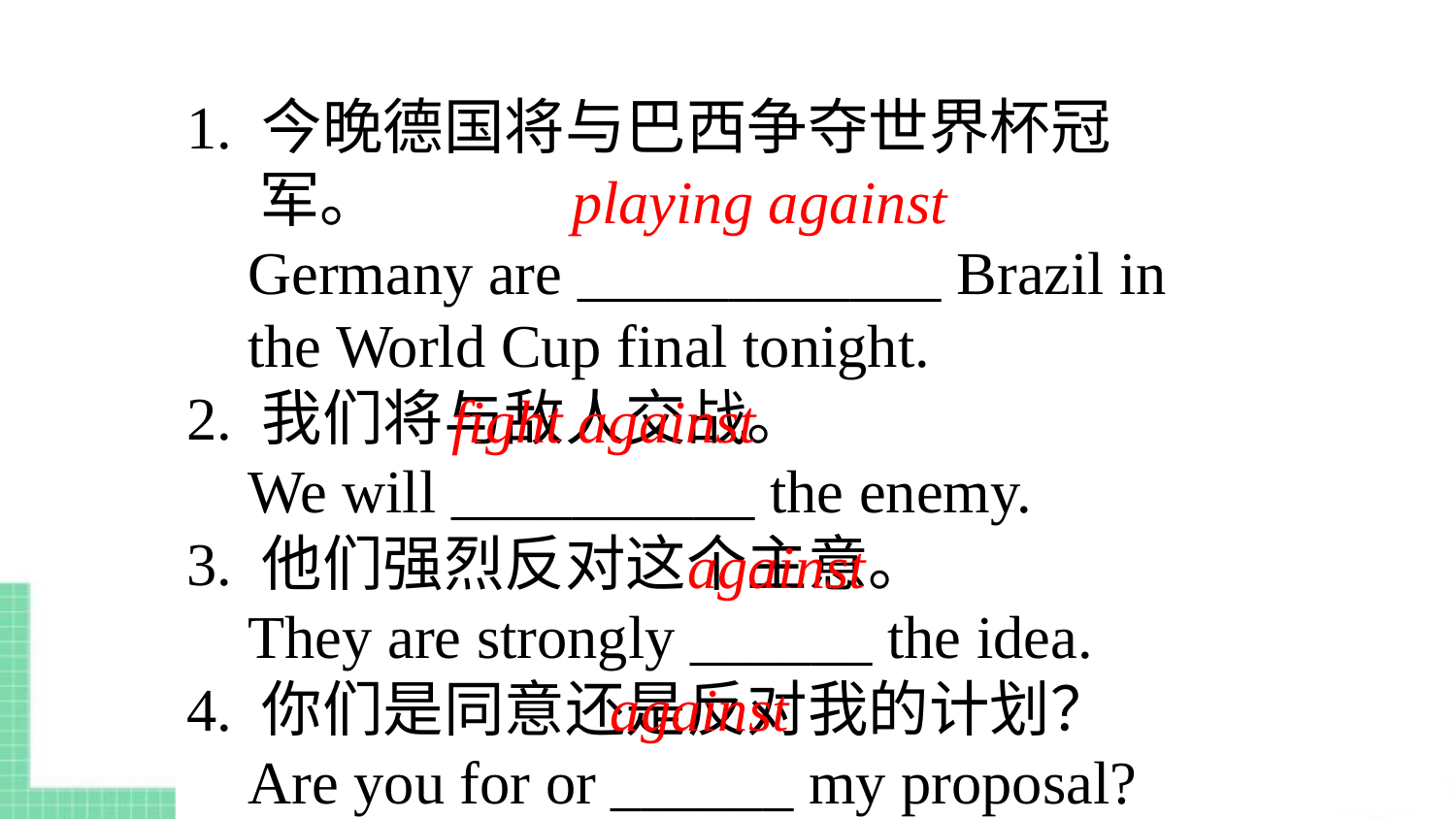

1. 今晚德国将与巴西争夺世界杯冠军。
    Germany are ____________ Brazil in
    the World Cup final tonight.
2. 我们将与敌人交战。
    We will __________ the enemy.
3. 他们强烈反对这个主意。
    They are strongly ______ the idea.
4. 你们是同意还是反对我的计划？
    Are you for or ______ my proposal?
playing against
fight against
against
against